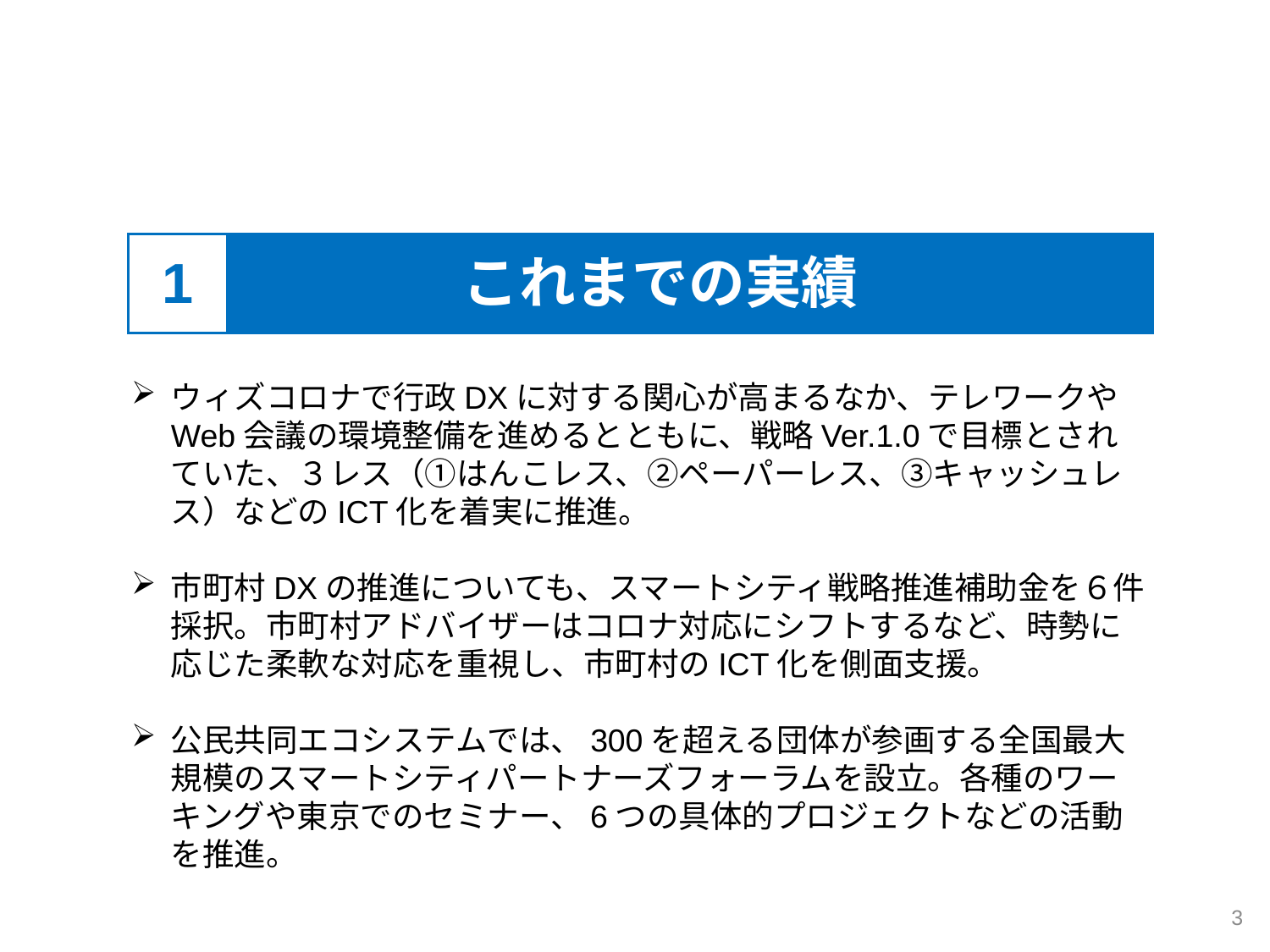

1
これまでの実績
ウィズコロナで行政DXに対する関心が高まるなか、テレワークやWeb会議の環境整備を進めるとともに、戦略Ver.1.0で目標とされていた、３レス（①はんこレス、②ペーパーレス、③キャッシュレス）などのICT化を着実に推進。

市町村DXの推進についても、スマートシティ戦略推進補助金を６件採択。市町村アドバイザーはコロナ対応にシフトするなど、時勢に応じた柔軟な対応を重視し、市町村のICT化を側面支援。

公民共同エコシステムでは、300を超える団体が参画する全国最大規模のスマートシティパートナーズフォーラムを設立。各種のワーキングや東京でのセミナー、6つの具体的プロジェクトなどの活動を推進。
3